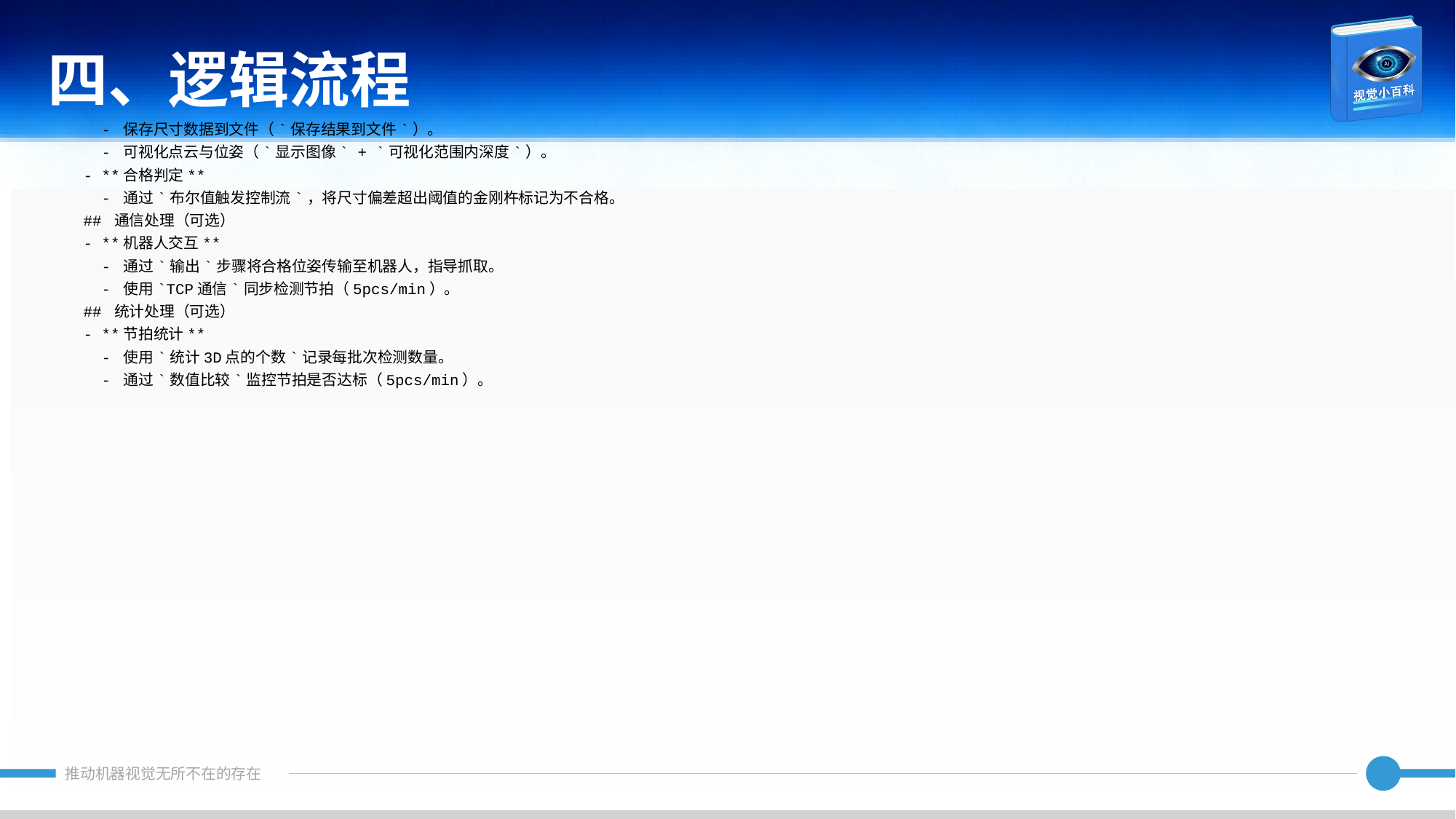

四、逻辑流程

  - 保存尺寸数据到文件（`保存结果到文件`）。
  - 可视化点云与位姿（`显示图像` + `可视化范围内深度`）。
- **合格判定**
  - 通过`布尔值触发控制流`，将尺寸偏差超出阈值的金刚杵标记为不合格。
## 通信处理（可选）
- **机器人交互**
  - 通过`输出`步骤将合格位姿传输至机器人，指导抓取。
  - 使用`TCP通信`同步检测节拍（5pcs/min）。
## 统计处理（可选）
- **节拍统计**
  - 使用`统计3D点的个数`记录每批次检测数量。
  - 通过`数值比较`监控节拍是否达标（5pcs/min）。
9